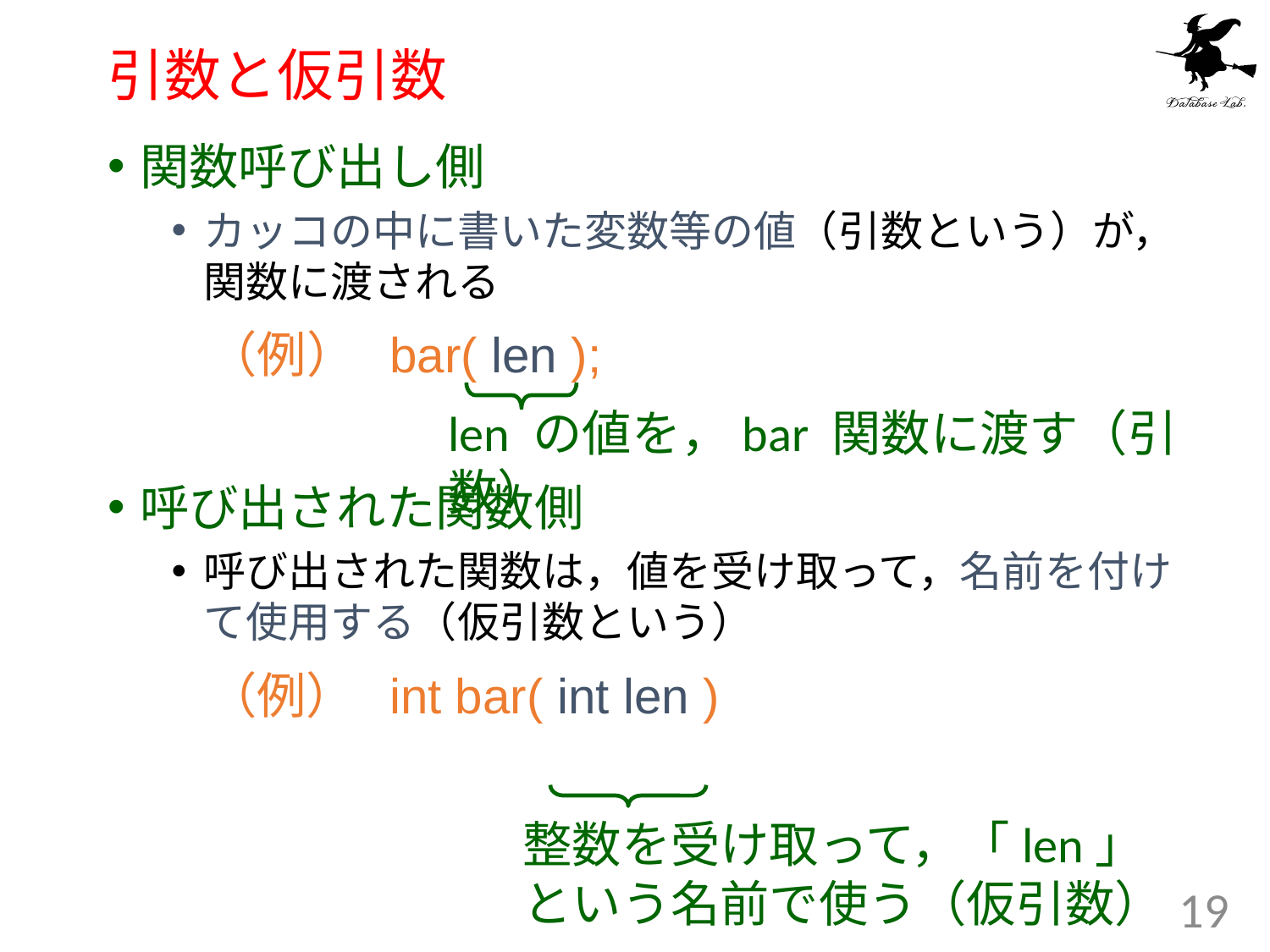

# 引数と仮引数
関数呼び出し側
カッコの中に書いた変数等の値（引数という）が，関数に渡される
        （例）  bar( len );

呼び出された関数側
呼び出された関数は，値を受け取って，名前を付けて使用する（仮引数という）
        （例）  int bar( int len )

len の値を，bar 関数に渡す（引数）

整数を受け取って，「len」という名前で使う（仮引数）
19